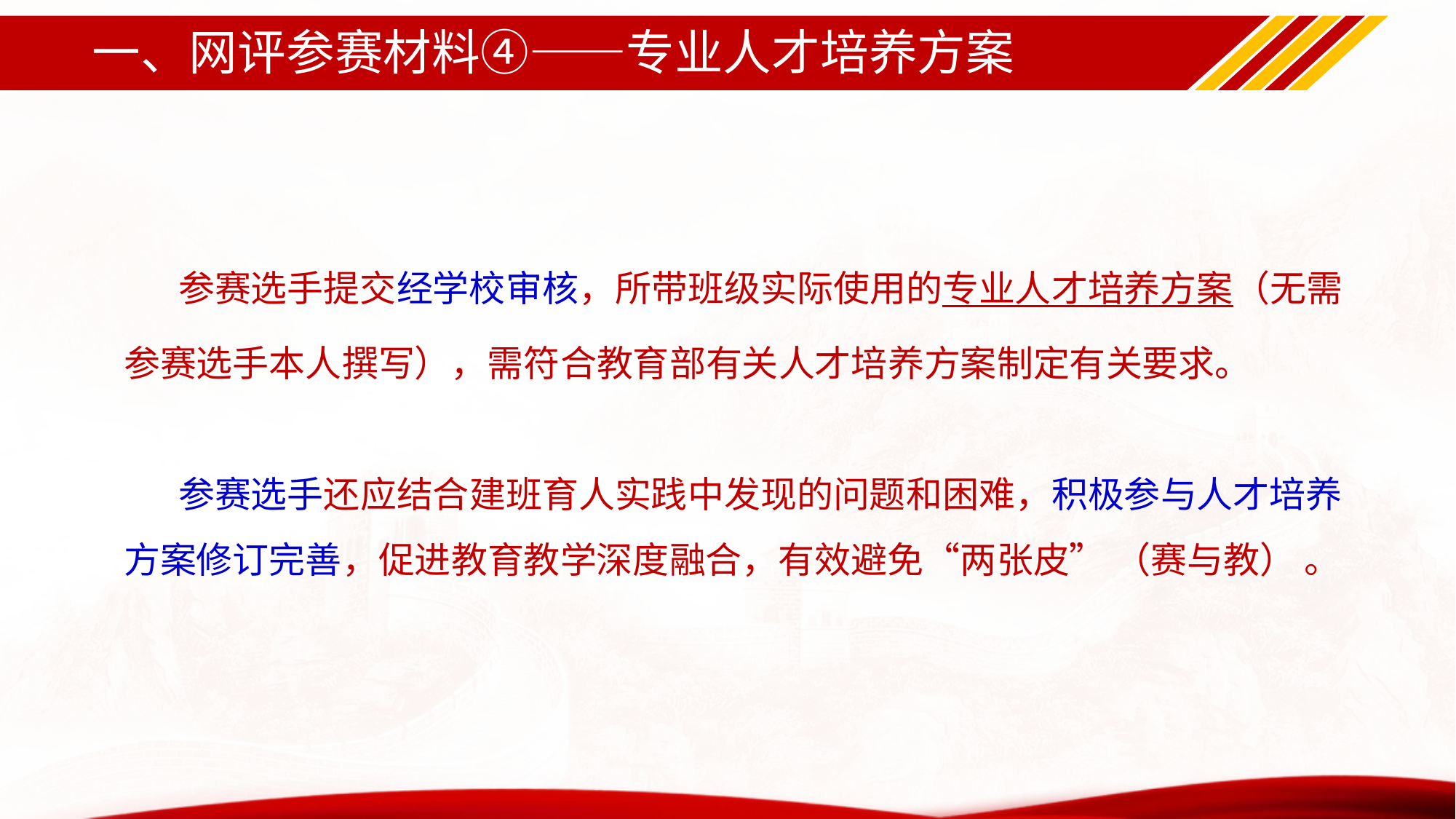

# 一、网评参赛材料④——专业人才培养方案
参赛选手提交经学校审核，所带班级实际使用的专业人才培养方案（无需参赛选手本人撰写），需符合教育部有关人才培养方案制定有关要求。

参赛选手还应结合建班育人实践中发现的问题和困难，积极参与人才培养方案修订完善，促进教育教学深度融合，有效避免“两张皮” （赛与教） 。